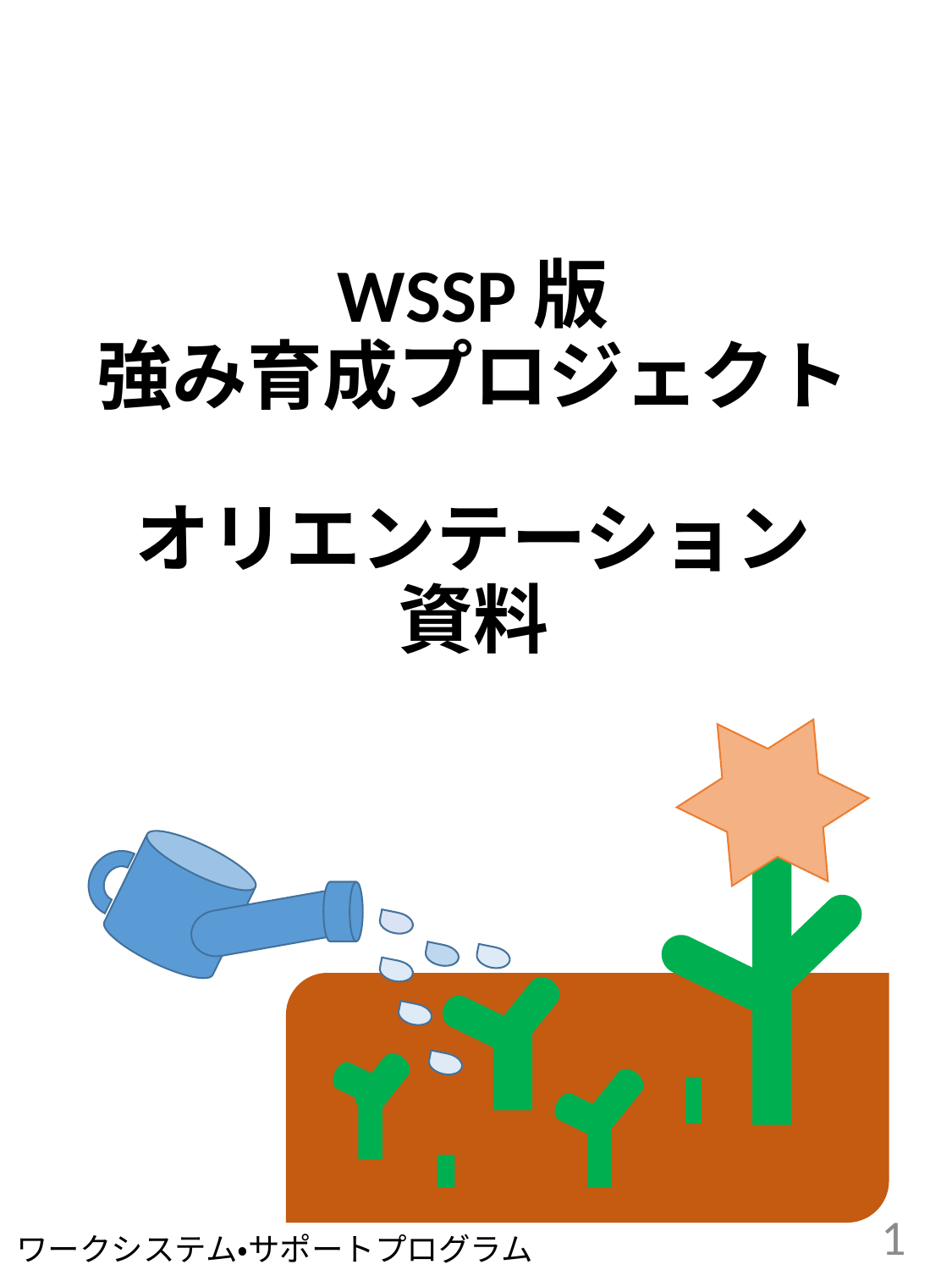

# WSSP版 強み育成プロジェクト オリエンテーション 資料

1
ワークシステム・サポートプログラム